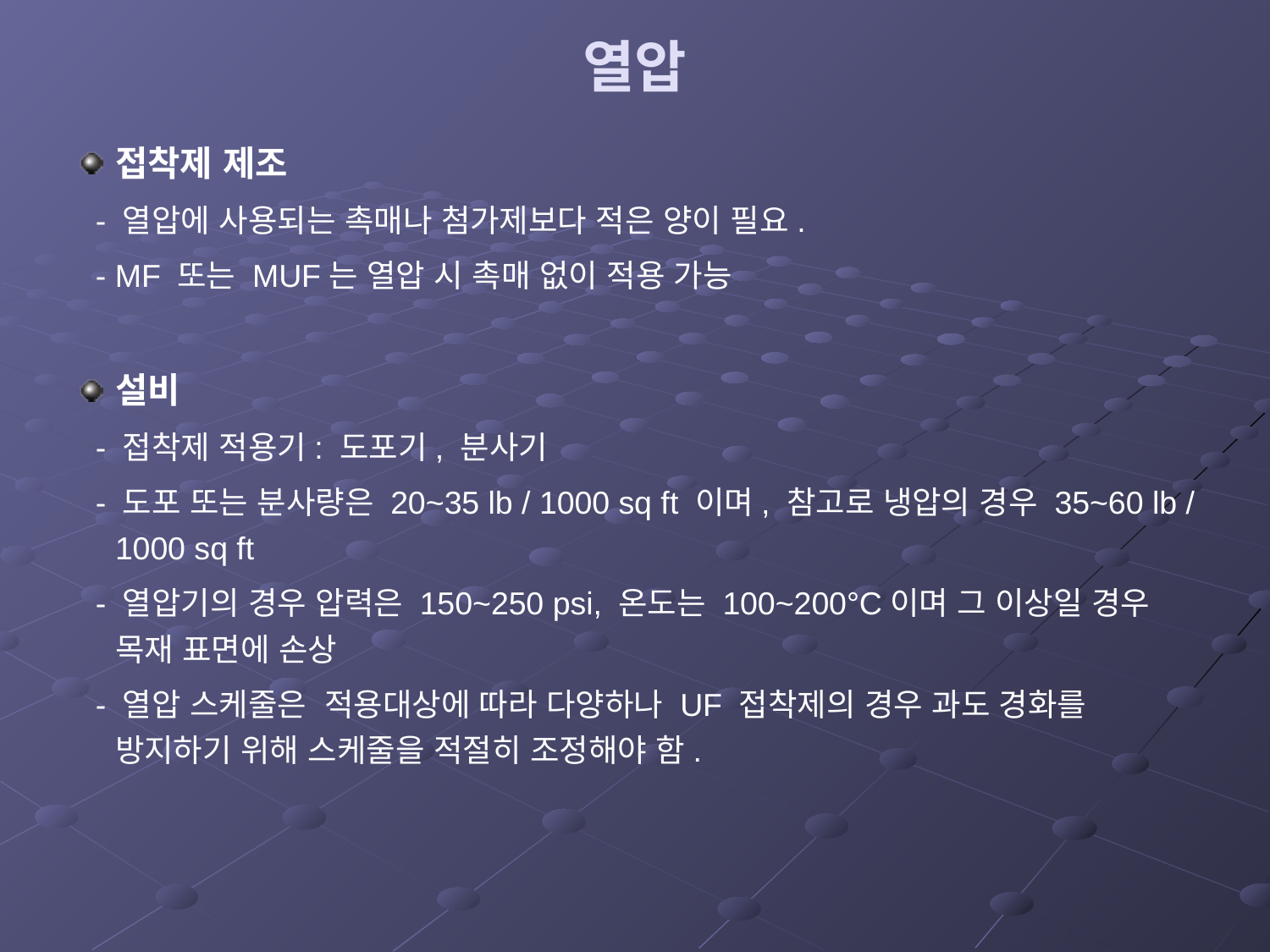

# 열압
접착제 제조
  - 열압에 사용되는 촉매나 첨가제보다 적은 양이 필요.
  - MF 또는 MUF는 열압 시 촉매 없이 적용 가능

설비
  - 접착제 적용기: 도포기, 분사기
  - 도포 또는 분사량은 20~35 lb / 1000 sq ft 이며, 참고로 냉압의 경우 35~60 lb / 1000 sq ft
  - 열압기의 경우 압력은 150~250 psi, 온도는 100~200°C이며 그 이상일 경우 목재 표면에 손상
  - 열압 스케줄은  적용대상에 따라 다양하나 UF 접착제의 경우 과도 경화를 방지하기 위해 스케줄을 적절히 조정해야 함.